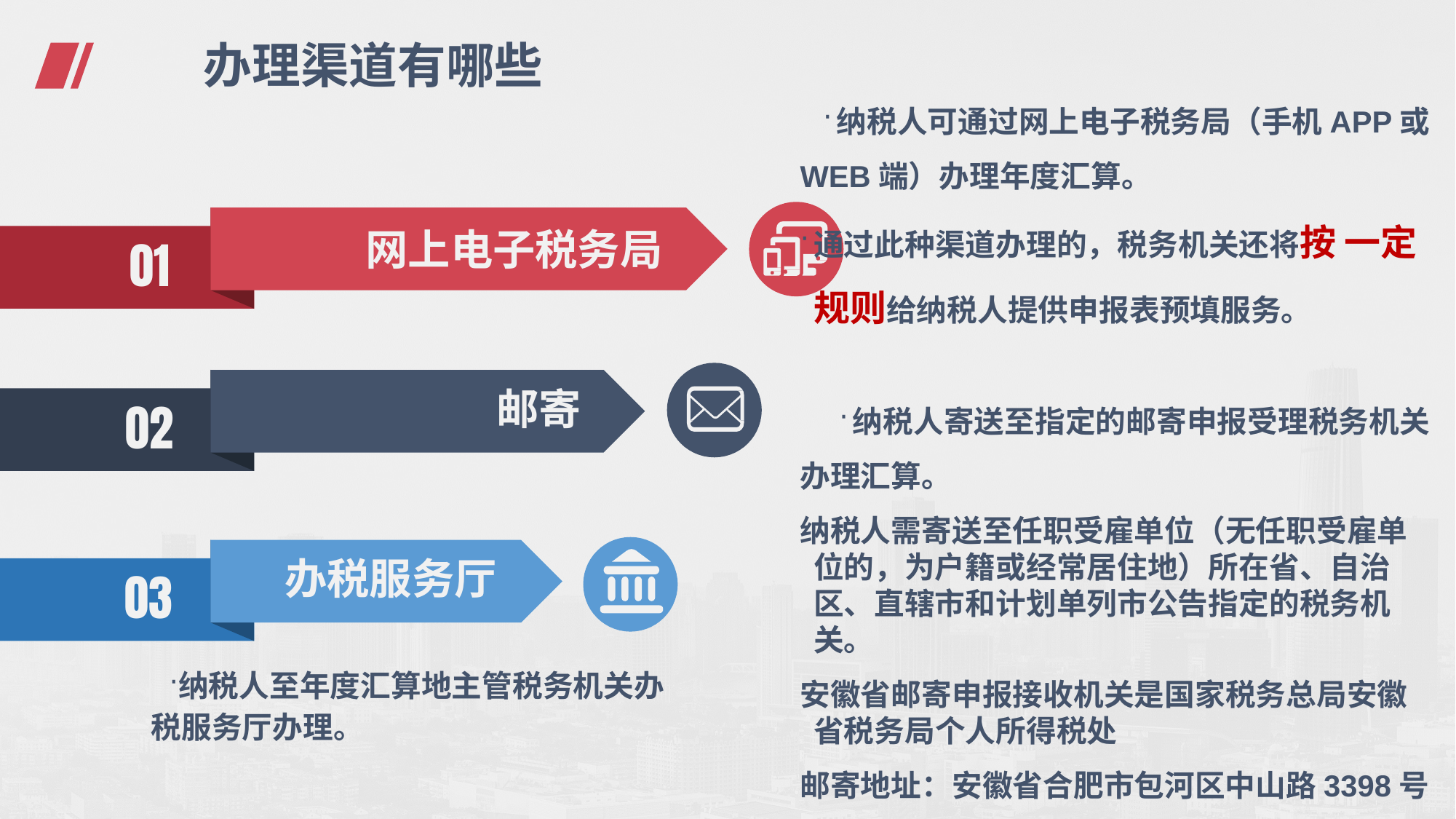

# 办理渠道有哪些

纳税人可通过网上电子税务局（手机APP或
WEB端）办理年度汇算。
通过此种渠道办理的，税务机关还将按 一定规则给纳税人提供申报表预填服务。

纳税人寄送至指定的邮寄申报受理税务机关
办理汇算。
纳税人需寄送至任职受雇单位（无任职受雇单位的，为户籍或经常居住地）所在省、自治区、直辖市和计划单列市公告指定的税务机关。
安徽省邮寄申报接收机关是国家税务总局安徽省税务局个人所得税处
邮寄地址：安徽省合肥市包河区中山路3398号

网上电子税务局

01

邮寄

02

办税服务厅

03

纳税人至年度汇算地主管税务机关办 税服务厅办理。